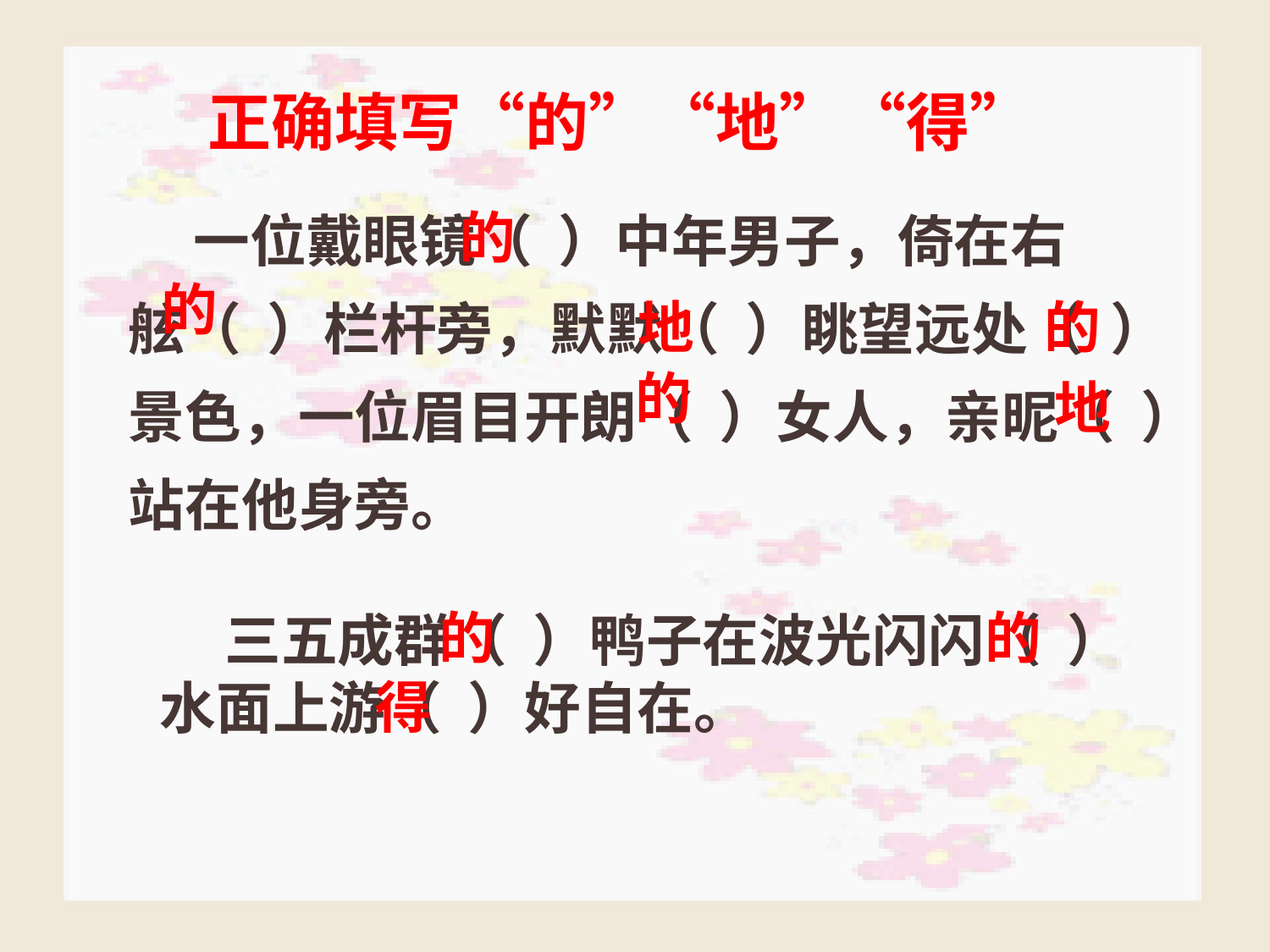

正确填写“的”“地”“得”
    一位戴眼镜（  ）中年男子，倚在右
舷（  ）栏杆旁，默默（  ）眺望远处（  ）
景色，一位眉目开朗（  ）女人，亲昵（  ）
站在他身旁。
的
的
地
的
的
地
的
的
    三五成群（  ）鸭子在波光闪闪（  ）
水面上游（  ）好自在。
得